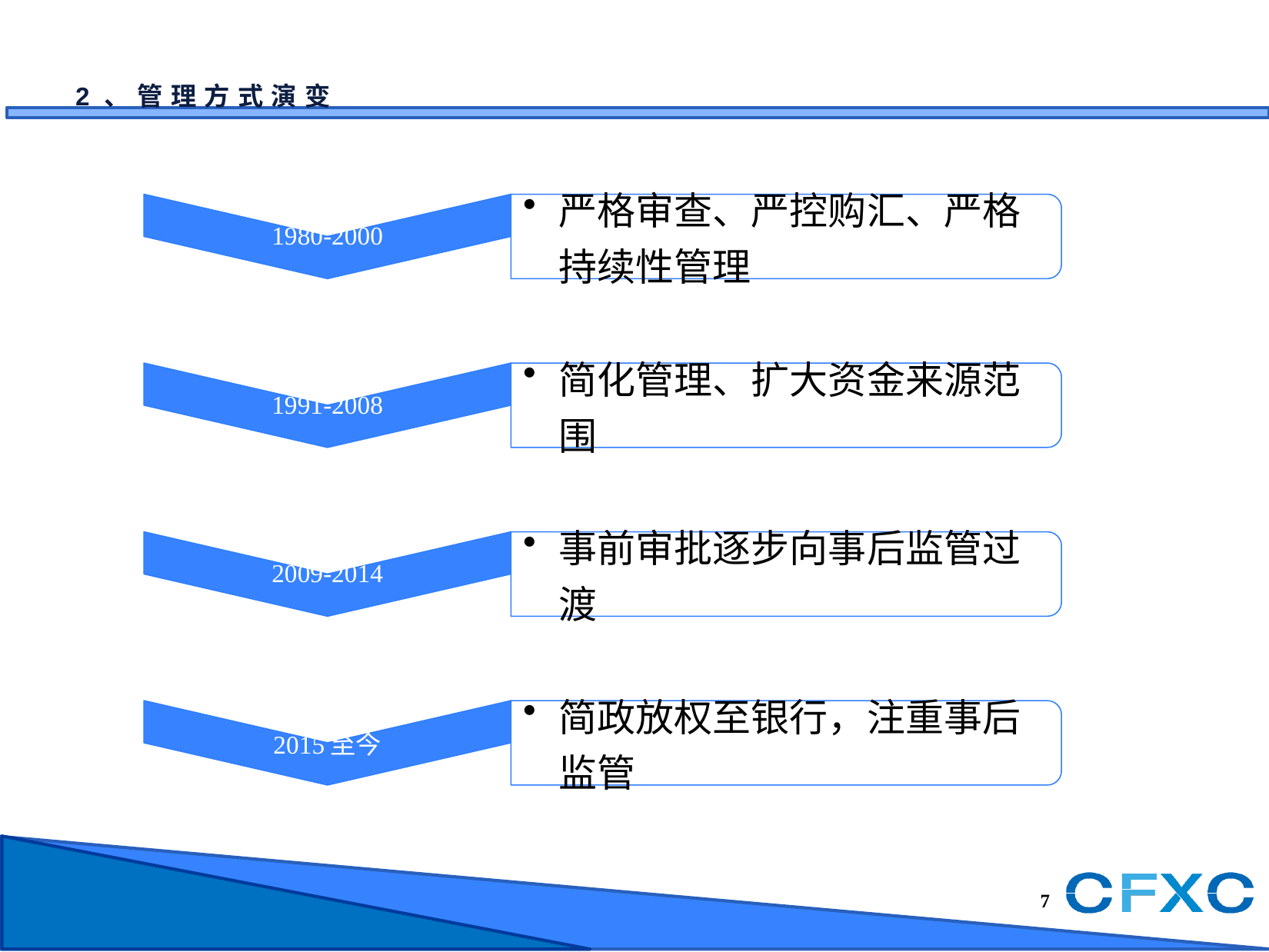

2、管理方式演变
1980-2000
严格审查、严控购汇、严格持续性管理
1991-2008
简化管理、扩大资金来源范围
2009-2014
简政放权至银行，注重事后监管
2015至今
事前审批逐步向事后监管过渡
7